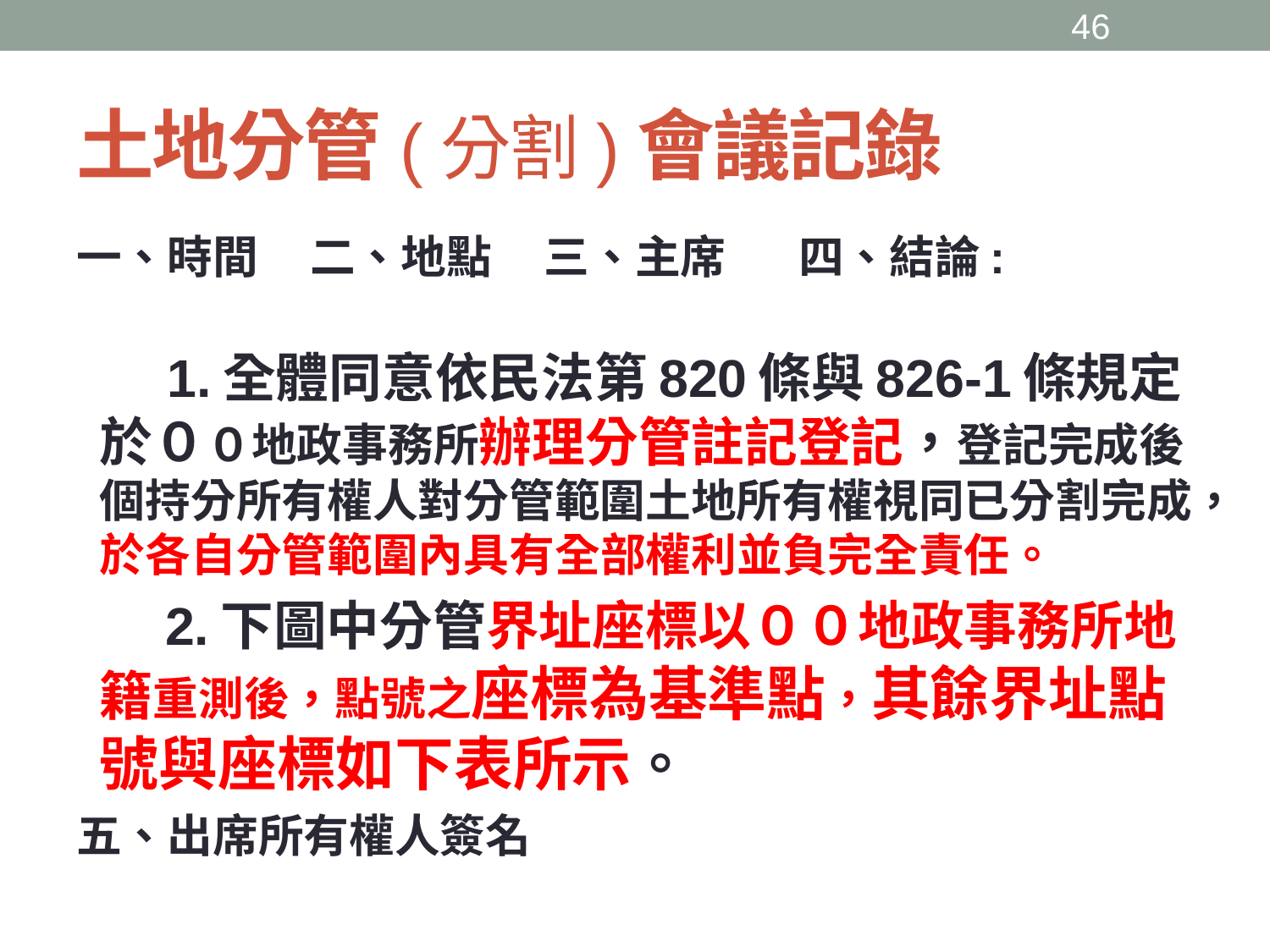

46
# 土地分管(分割)會議記錄
一、時間     二、地點     三、主席       四、結論:

　　1.全體同意依民法第820條與826-1條規定於００地政事務所辦理分管註記登記，登記完成後個持分所有權人對分管範圍土地所有權視同已分割完成，於各自分管範圍內具有全部權利並負完全責任。
       2.下圖中分管界址座標以００地政事務所地籍重測後，點號之座標為基準點，其餘界址點號與座標如下表所示。
五、出席所有權人簽名